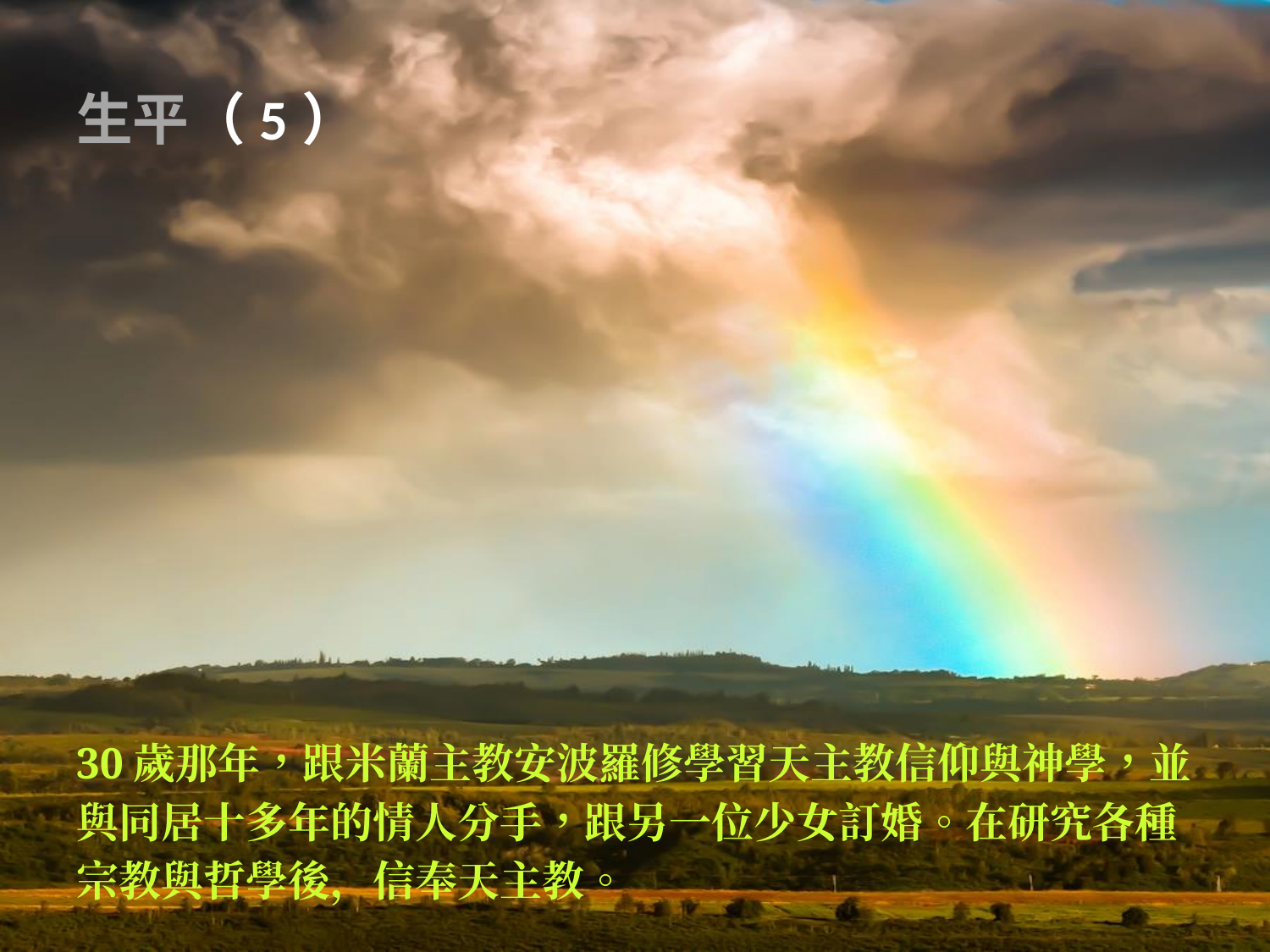

# 生平（5）
30歲那年，跟米蘭主教安波羅修學習天主教信仰與神學，並
與同居十多年的情人分手，跟另一位少女訂婚。在研究各種
宗教與哲學後，信奉天主教。